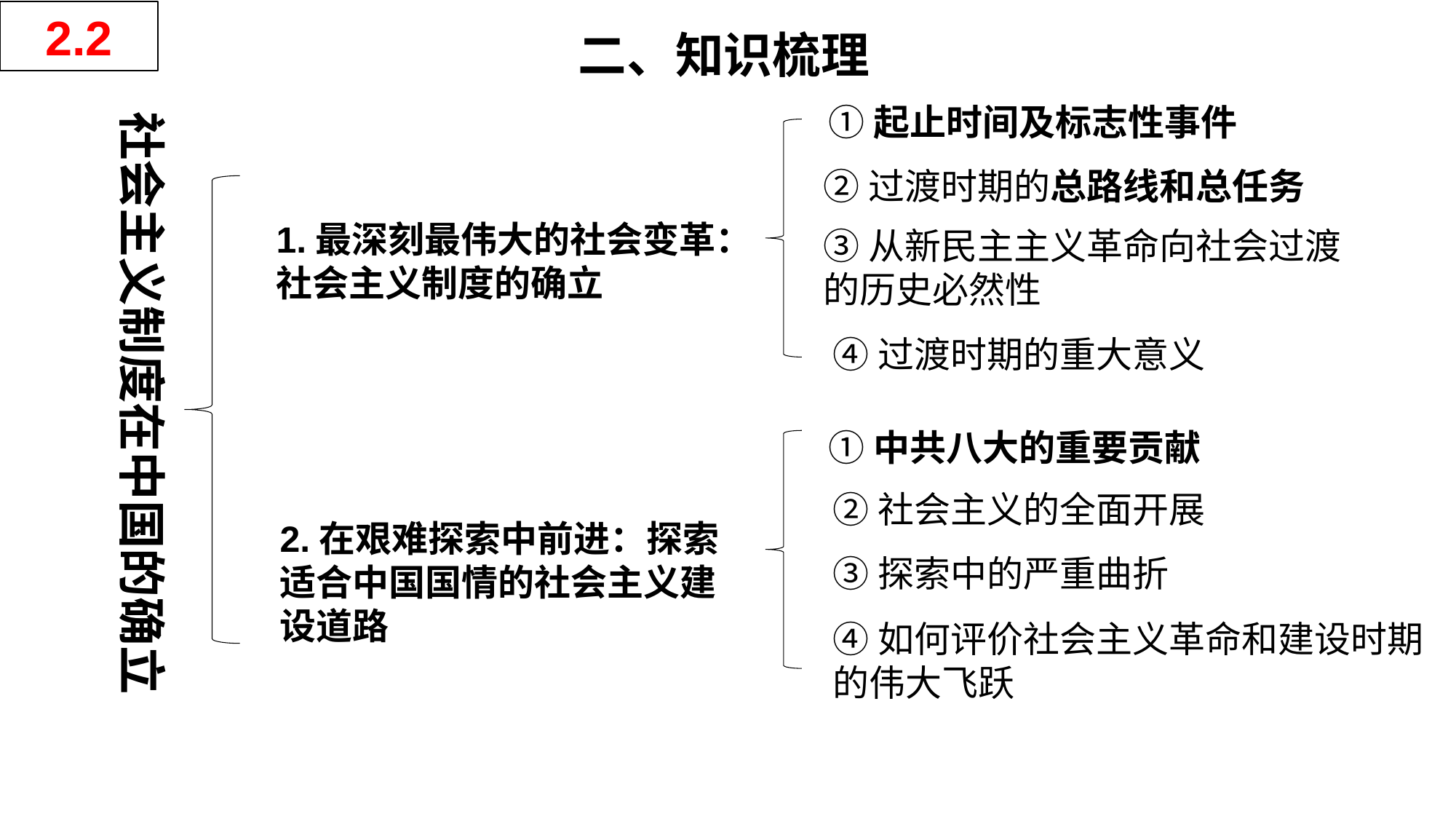

二、知识梳理
2.2
①起止时间及标志性事件

②过渡时期的总路线和总任务
③从新民主主义革命向社会过渡的历史必然性
④过渡时期的重大意义
社会主义制度在中国的确立

1.最深刻最伟大的社会变革：
社会主义制度的确立
①中共八大的重要贡献

②社会主义的全面开展
③探索中的严重曲折
④如何评价社会主义革命和建设时期的伟大飞跃
2.在艰难探索中前进：探索适合中国国情的社会主义建设道路